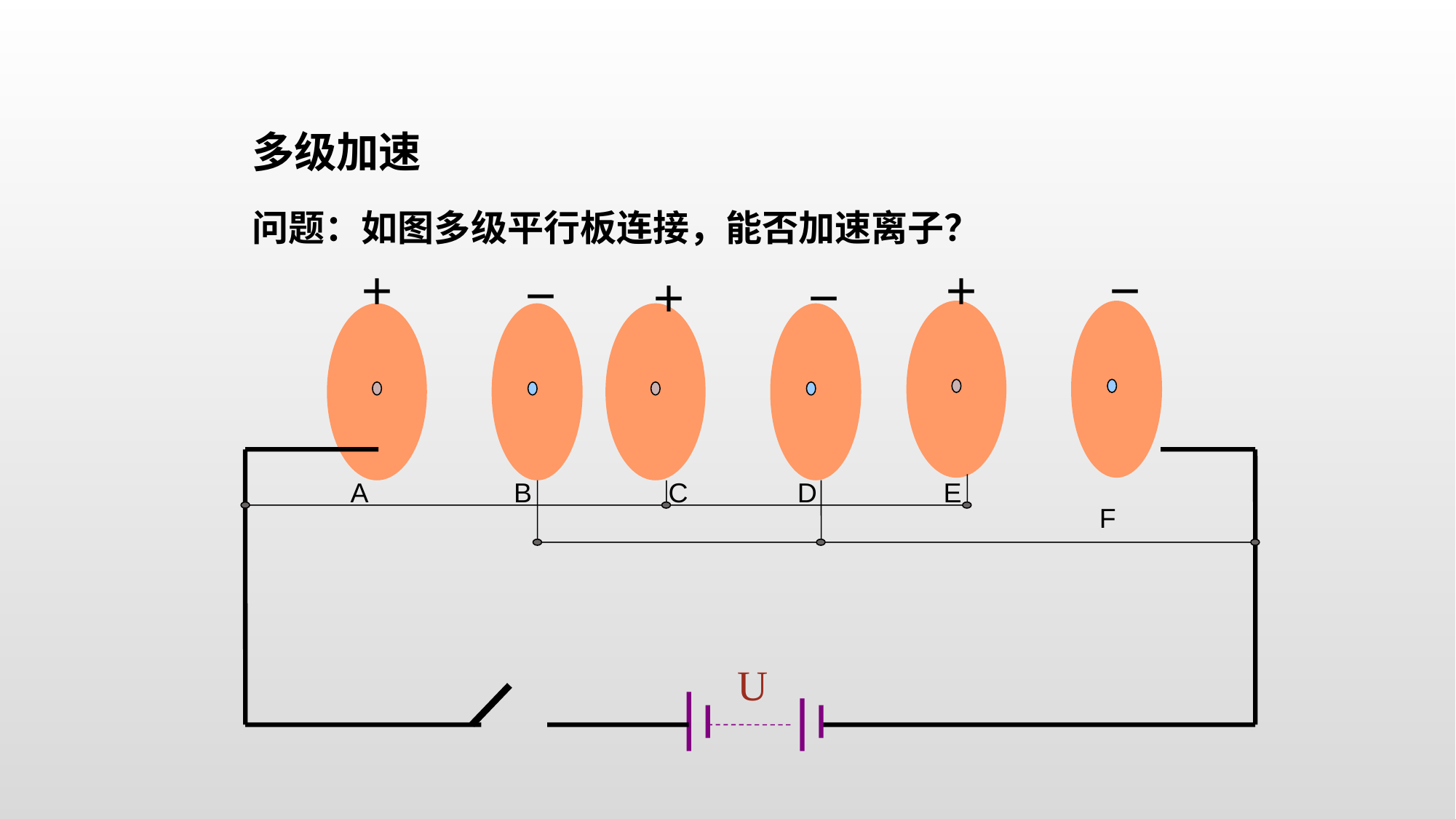

多级加速
问题：如图多级平行板连接，能否加速离子？
＋
＋
－
－
＋
－

U

A
B
C
D
E
F